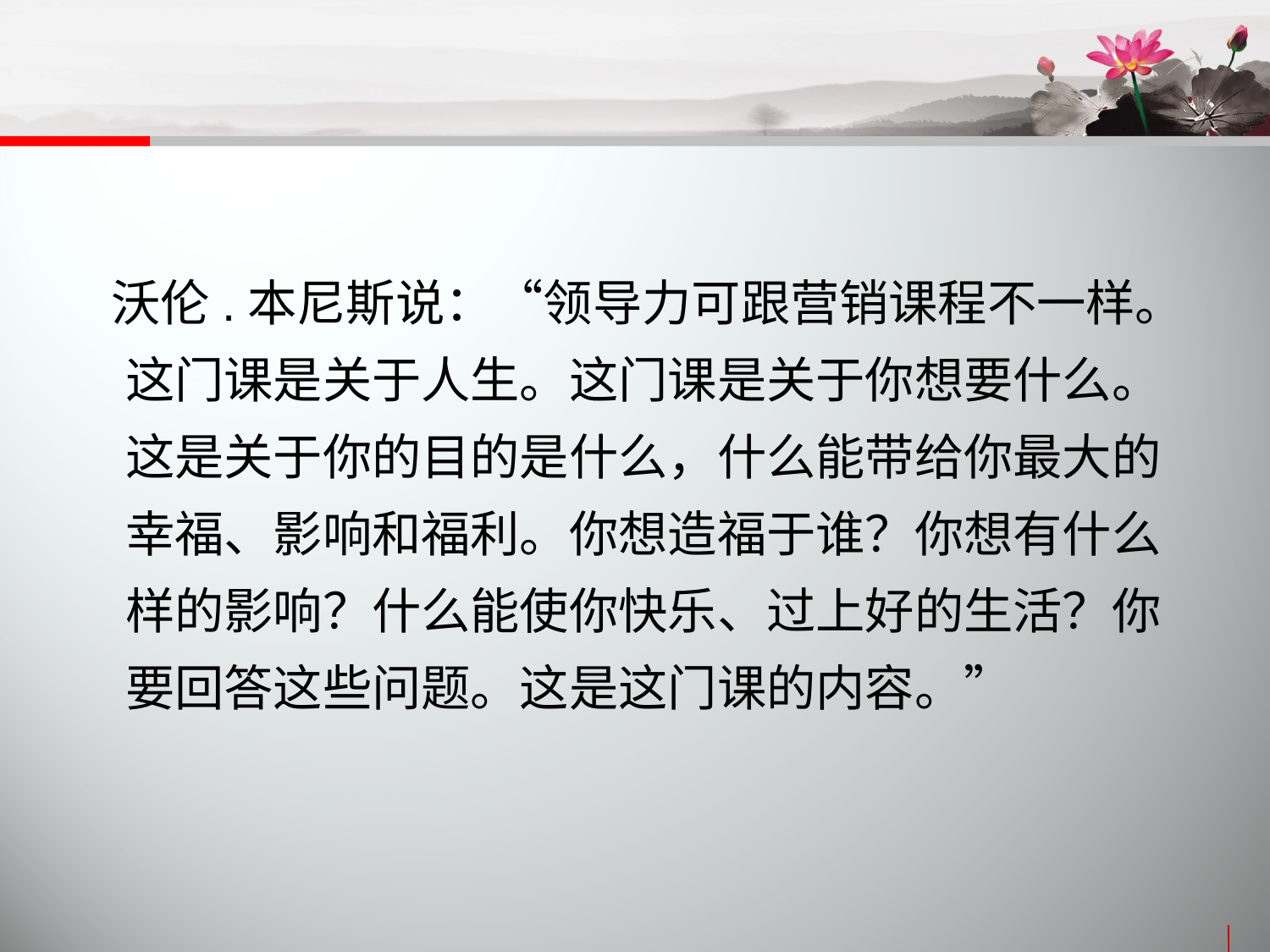

沃伦.本尼斯说：“领导力可跟营销课程不一样。这门课是关于人生。这门课是关于你想要什么。这是关于你的目的是什么，什么能带给你最大的幸福、影响和福利。你想造福于谁？你想有什么样的影响？什么能使你快乐、过上好的生活？你要回答这些问题。这是这门课的内容。”